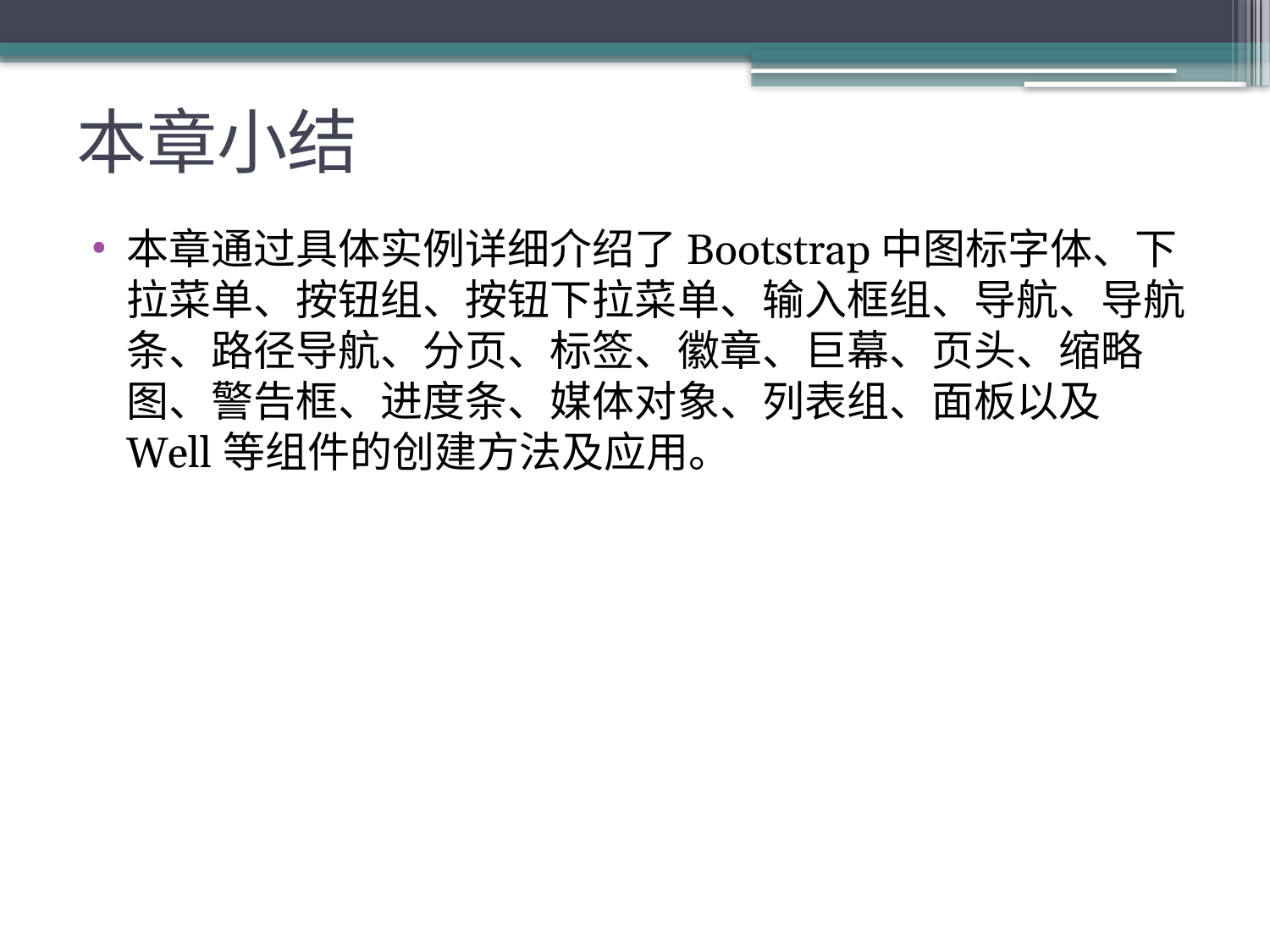

# 本章小结
本章通过具体实例详细介绍了Bootstrap中图标字体、下拉菜单、按钮组、按钮下拉菜单、输入框组、导航、导航条、路径导航、分页、标签、徽章、巨幕、页头、缩略图、警告框、进度条、媒体对象、列表组、面板以及Well等组件的创建方法及应用。